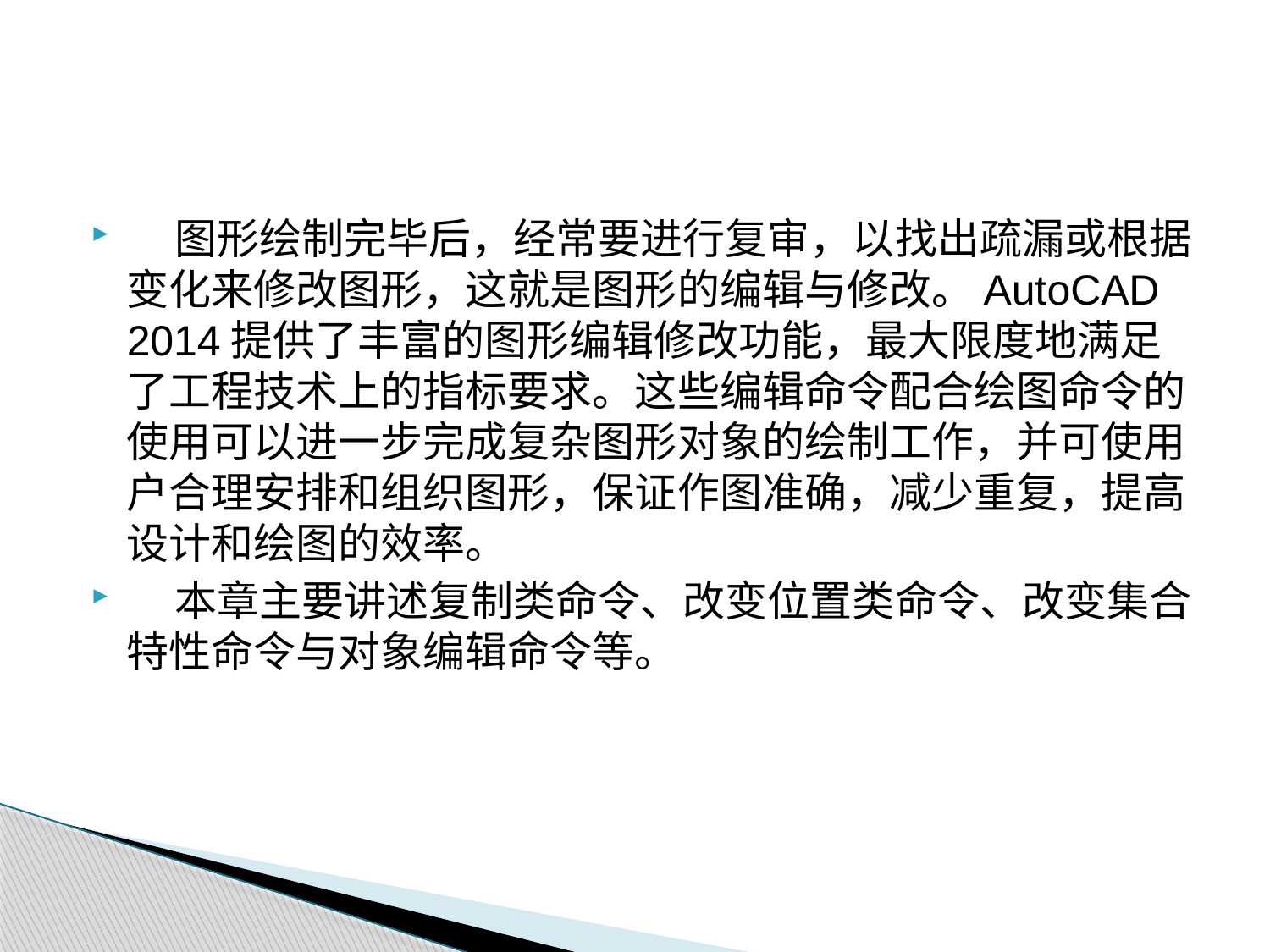

图形绘制完毕后，经常要进行复审，以找出疏漏或根据变化来修改图形，这就是图形的编辑与修改。AutoCAD 2014提供了丰富的图形编辑修改功能，最大限度地满足了工程技术上的指标要求。这些编辑命令配合绘图命令的使用可以进一步完成复杂图形对象的绘制工作，并可使用户合理安排和组织图形，保证作图准确，减少重复，提高设计和绘图的效率。
    本章主要讲述复制类命令、改变位置类命令、改变集合特性命令与对象编辑命令等。